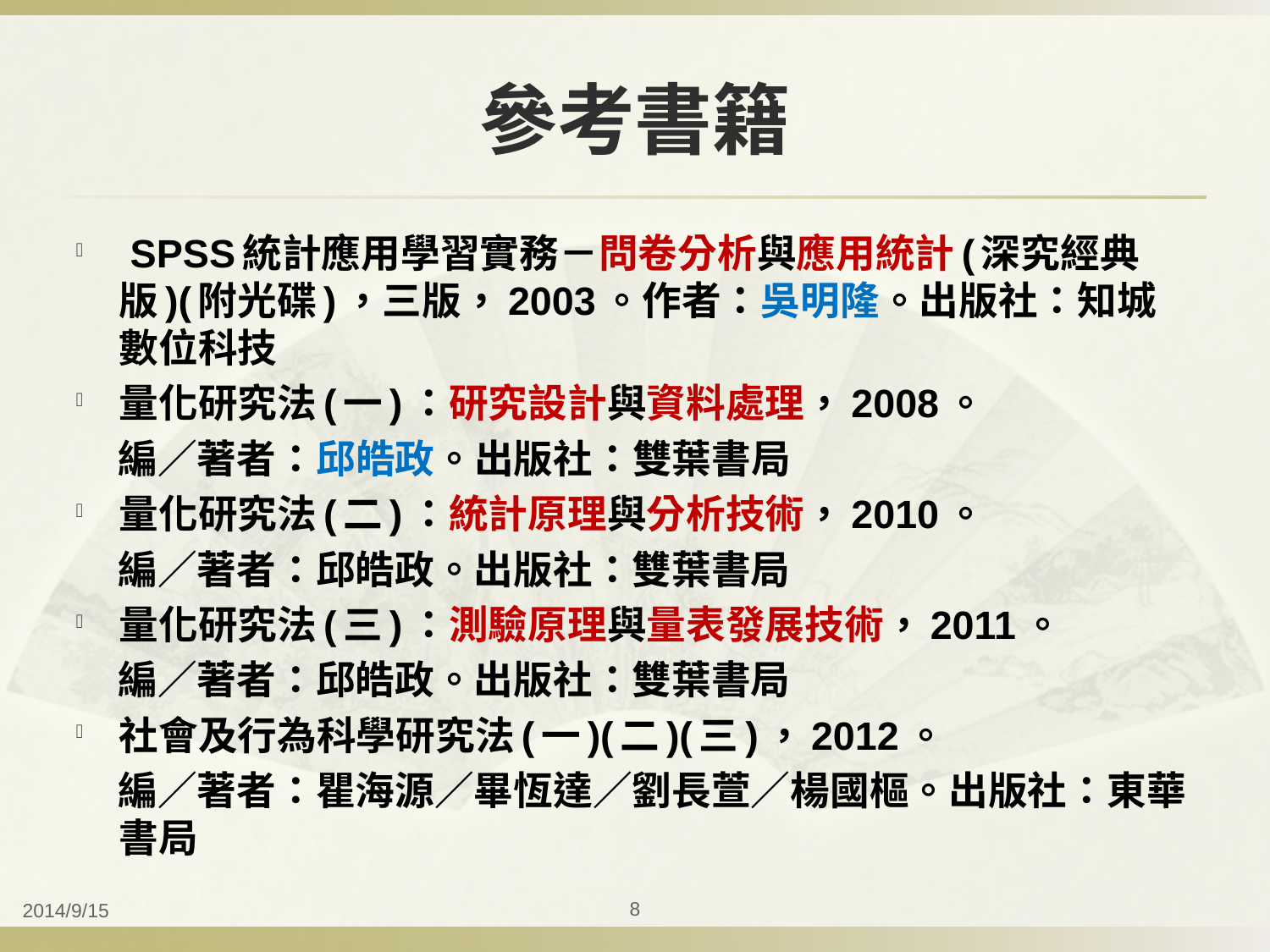

# 參考書籍
 SPSS統計應用學習實務－問卷分析與應用統計(深究經典版)(附光碟)，三版，2003。作者：吳明隆。出版社：知城數位科技
量化研究法(一)：研究設計與資料處理，2008。
    編／著者：邱皓政。出版社：雙葉書局
量化研究法(二)：統計原理與分析技術，2010。
    編／著者：邱皓政。出版社：雙葉書局
量化研究法(三)：測驗原理與量表發展技術，2011。
    編／著者：邱皓政。出版社：雙葉書局
社會及行為科學研究法(一)(二)(三)，2012。
    編／著者：瞿海源／畢恆達／劉長萱／楊國樞。出版社：東華書局

2014/9/15
8